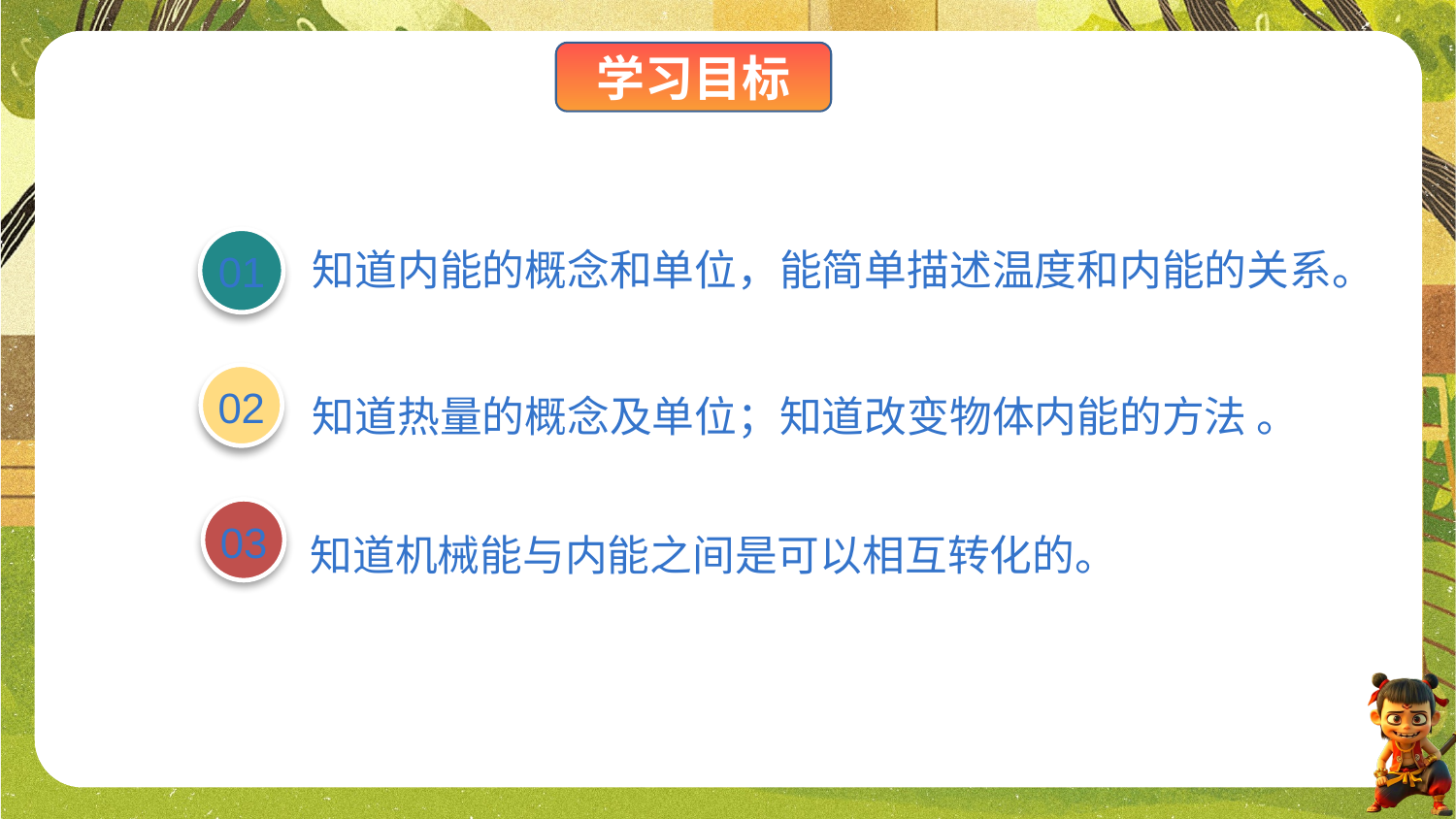

知道内能的概念和单位，能简单描述温度和内能的关系。

01
知道热量的概念及单位；知道改变物体内能的方法 。

02
知道机械能与内能之间是可以相互转化的。

03